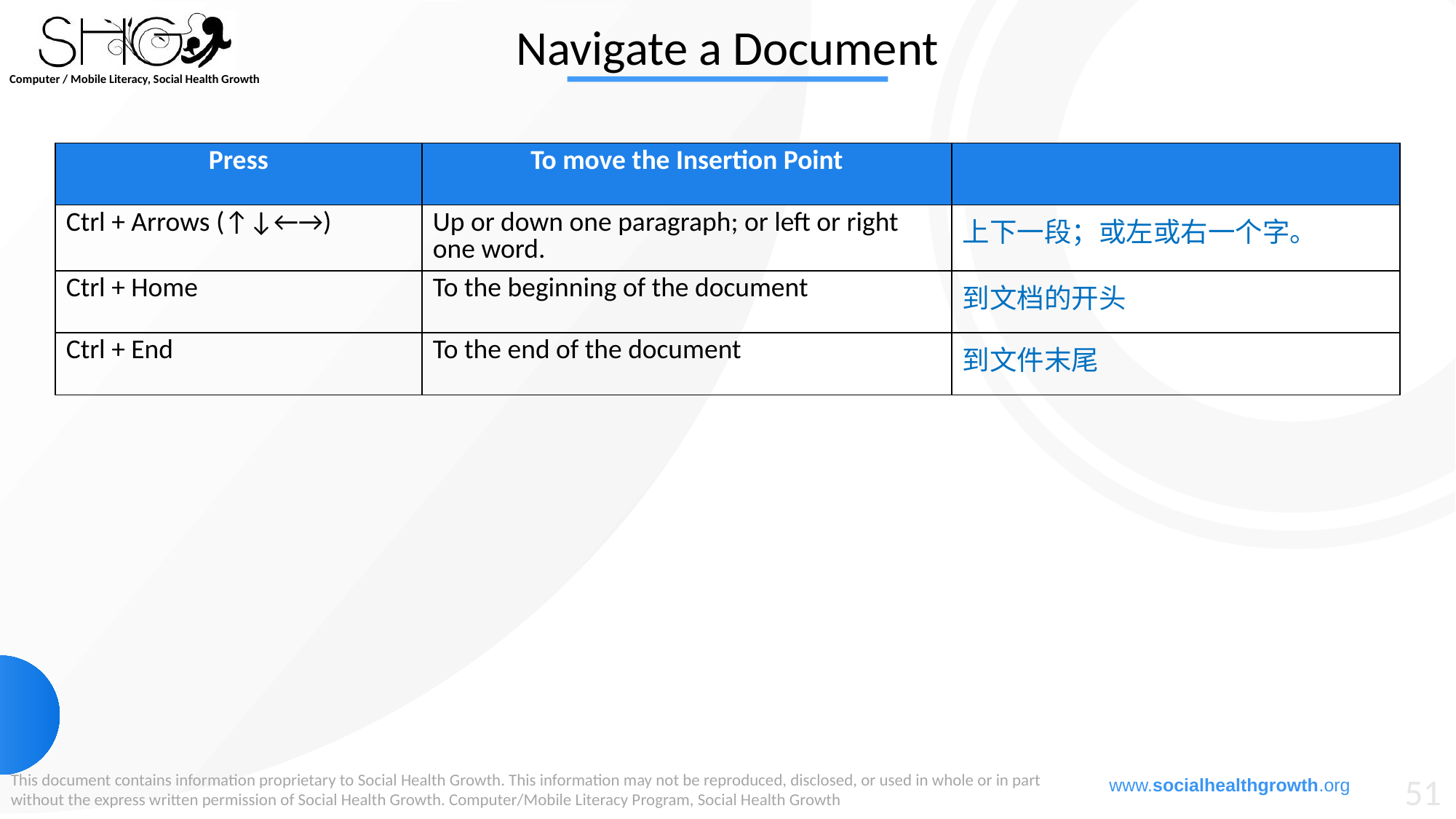

Navigate a Document
| Press | To move the Insertion Point |  |
| --- | --- | --- |
| Ctrl + Arrows (↑↓←→) | Up or down one paragraph; or left or right one word. | 上下一段；或左或右一个字。 |
| Ctrl + Home | To the beginning of the document | 到文档的开头 |
| Ctrl + End | To the end of the document | 到文件末尾 |